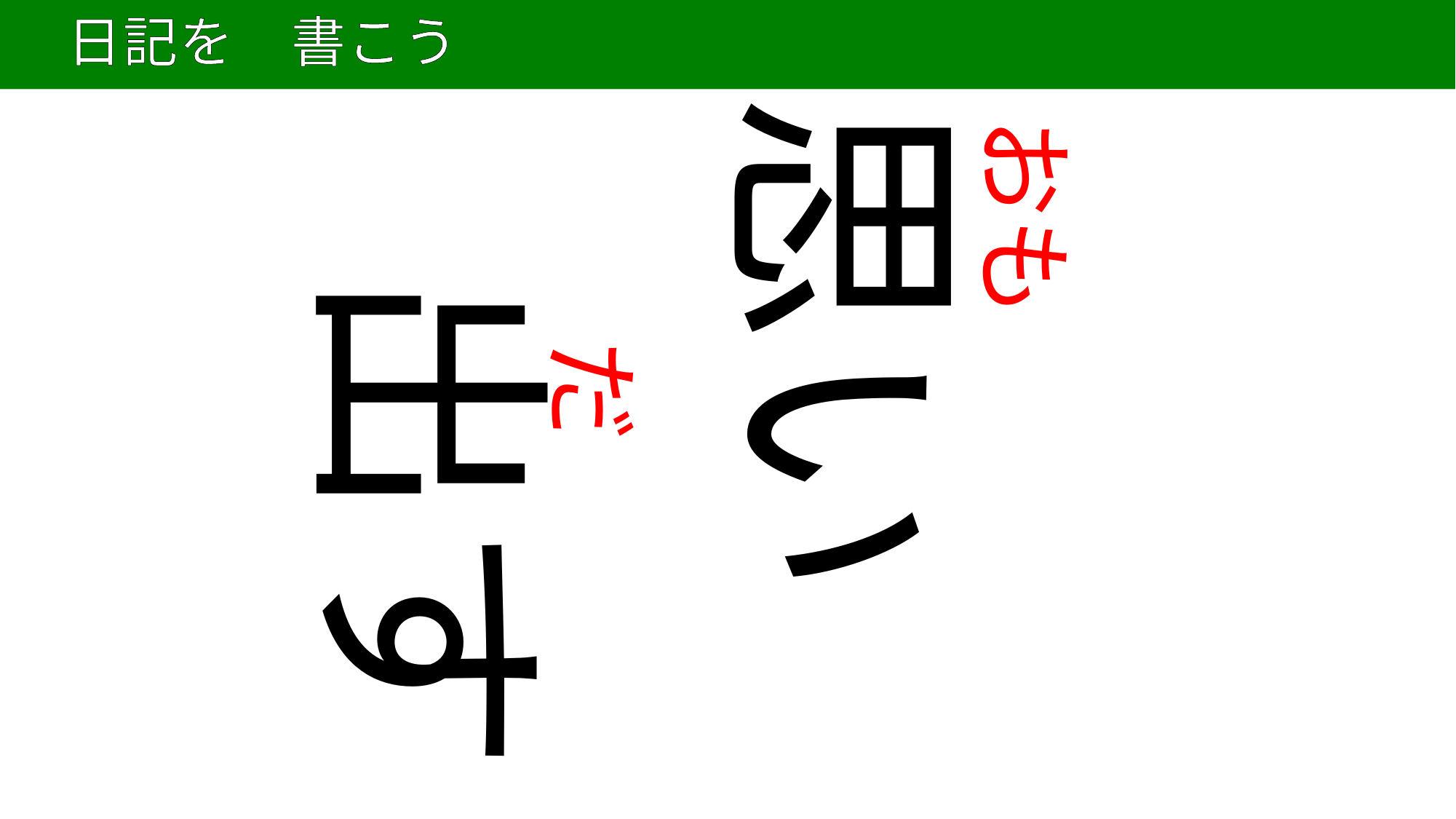

# 日記を　書こう
17
思い
おも
出す
だ